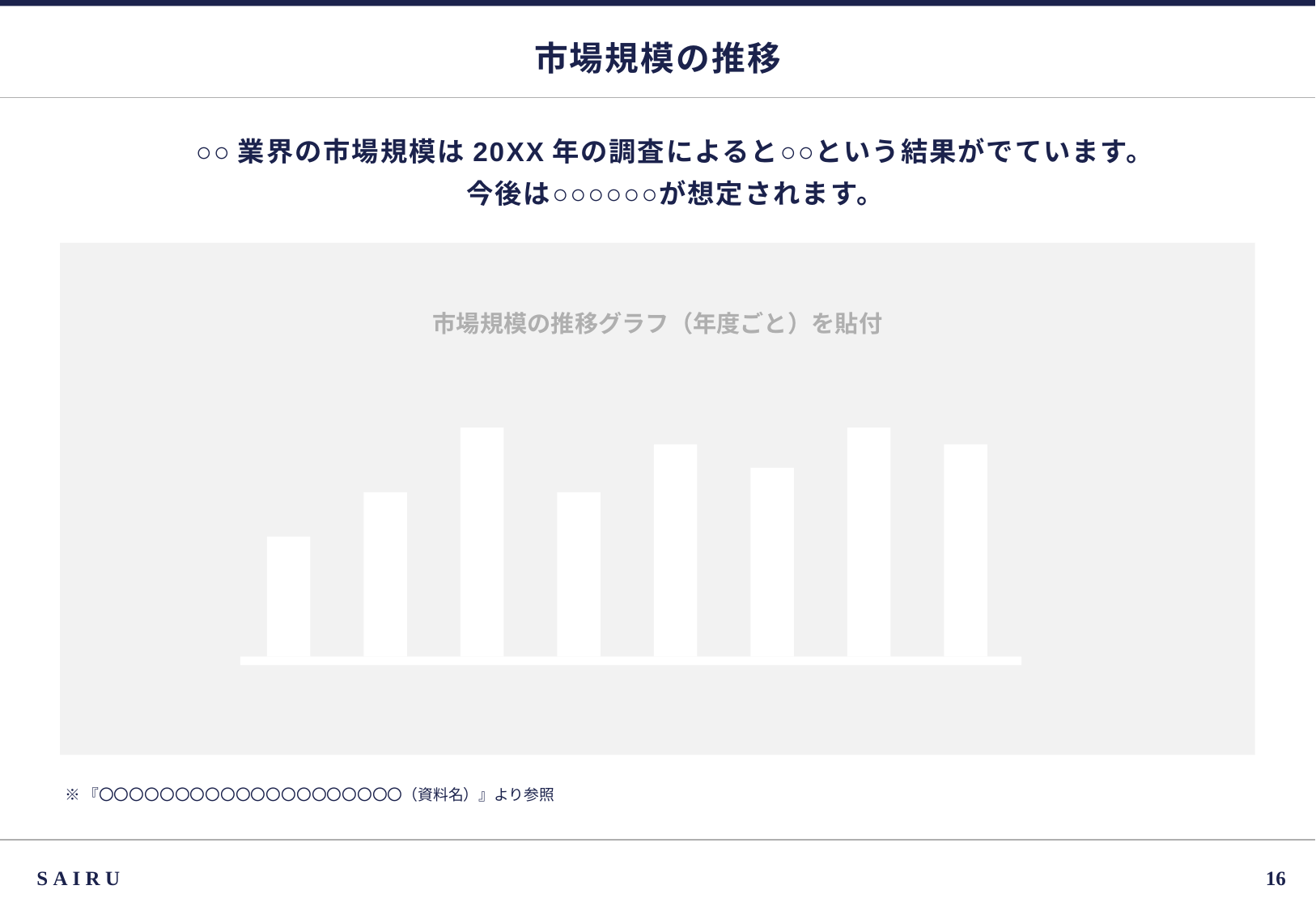

# 市場規模の推移
○○業界の市場規模は20XX年の調査によると○○という結果がでています。
今後は○○○○○○が想定されます。

市場規模の推移グラフ（年度ごと）を貼付

※『〇〇〇〇〇〇〇〇〇〇〇〇〇〇〇〇〇〇〇〇（資料名）』より参照
SAIRU
16